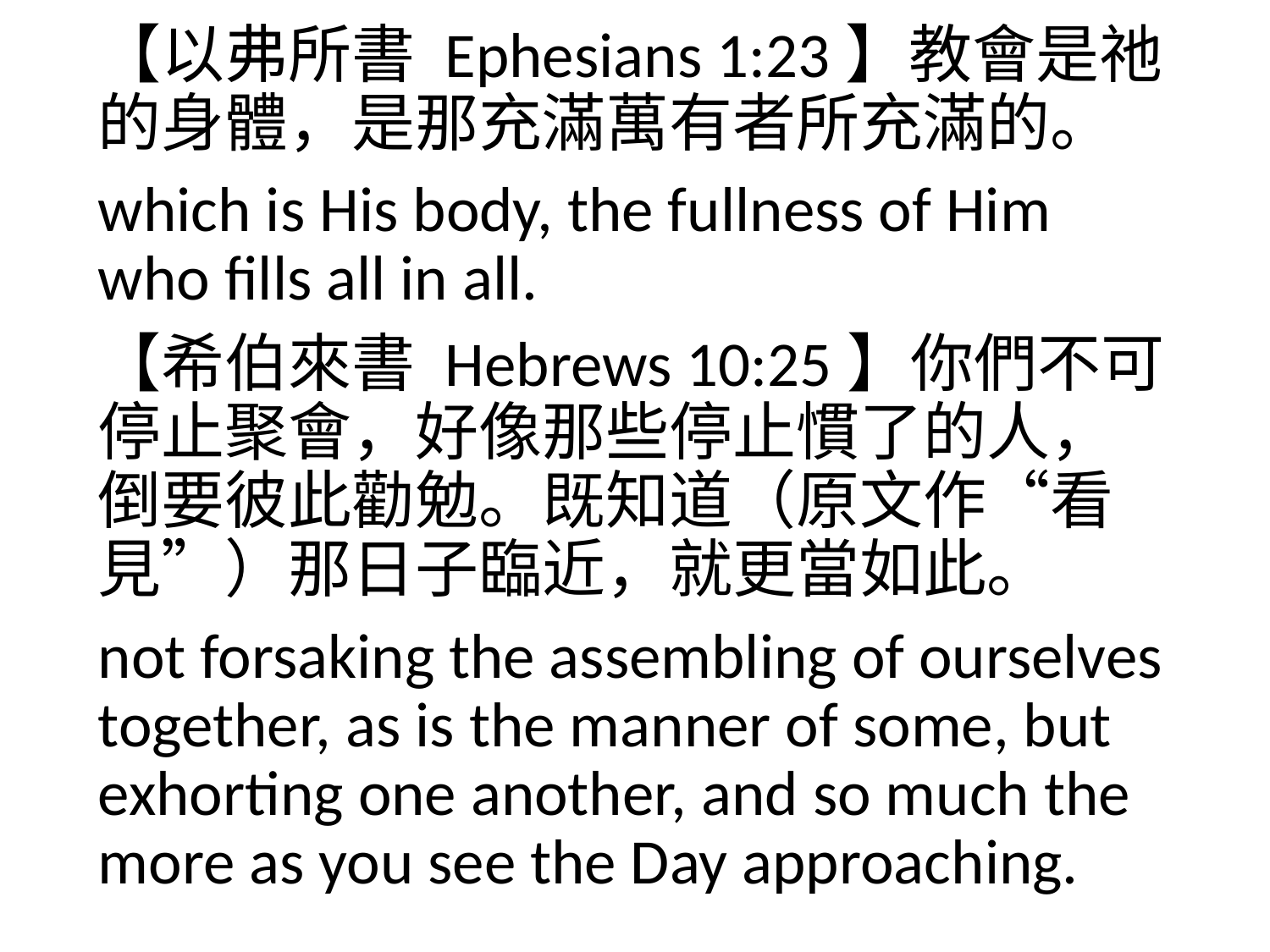

【以弗所書 Ephesians 1:23】教會是祂的身體，是那充滿萬有者所充滿的。
which is His body, the fullness of Him who fills all in all.
【希伯來書 Hebrews 10:25】你們不可停止聚會，好像那些停止慣了的人，倒要彼此勸勉。既知道（原文作“看見”）那日子臨近，就更當如此。
not forsaking the assembling of ourselves together, as is the manner of some, but exhorting one another, and so much the more as you see the Day approaching.